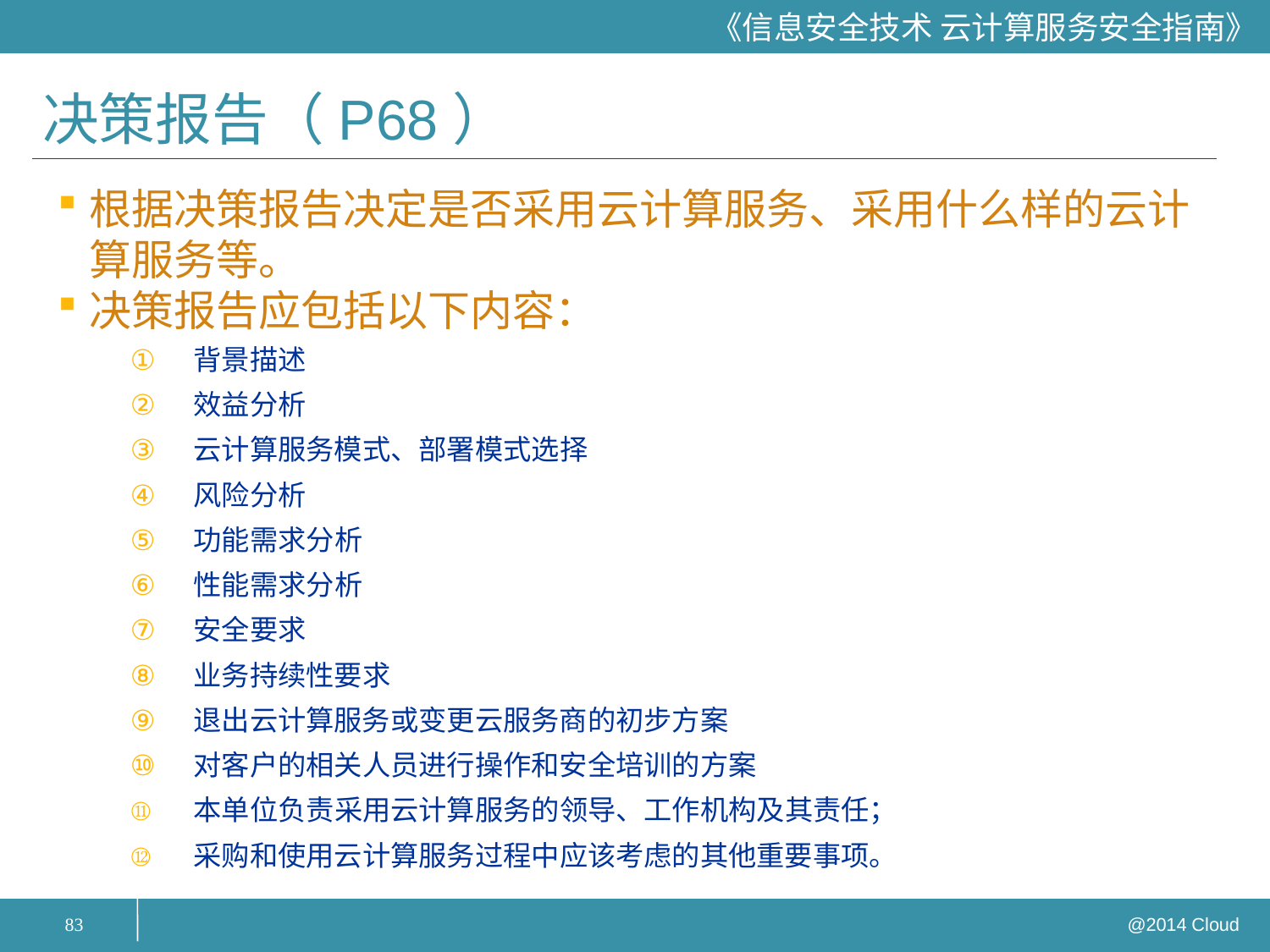

# 决策报告（P68）
根据决策报告决定是否采用云计算服务、采用什么样的云计算服务等。
决策报告应包括以下内容：
背景描述
效益分析
云计算服务模式、部署模式选择
风险分析
功能需求分析
性能需求分析
安全要求
业务持续性要求
退出云计算服务或变更云服务商的初步方案
对客户的相关人员进行操作和安全培训的方案
本单位负责采用云计算服务的领导、工作机构及其责任；
采购和使用云计算服务过程中应该考虑的其他重要事项。

83